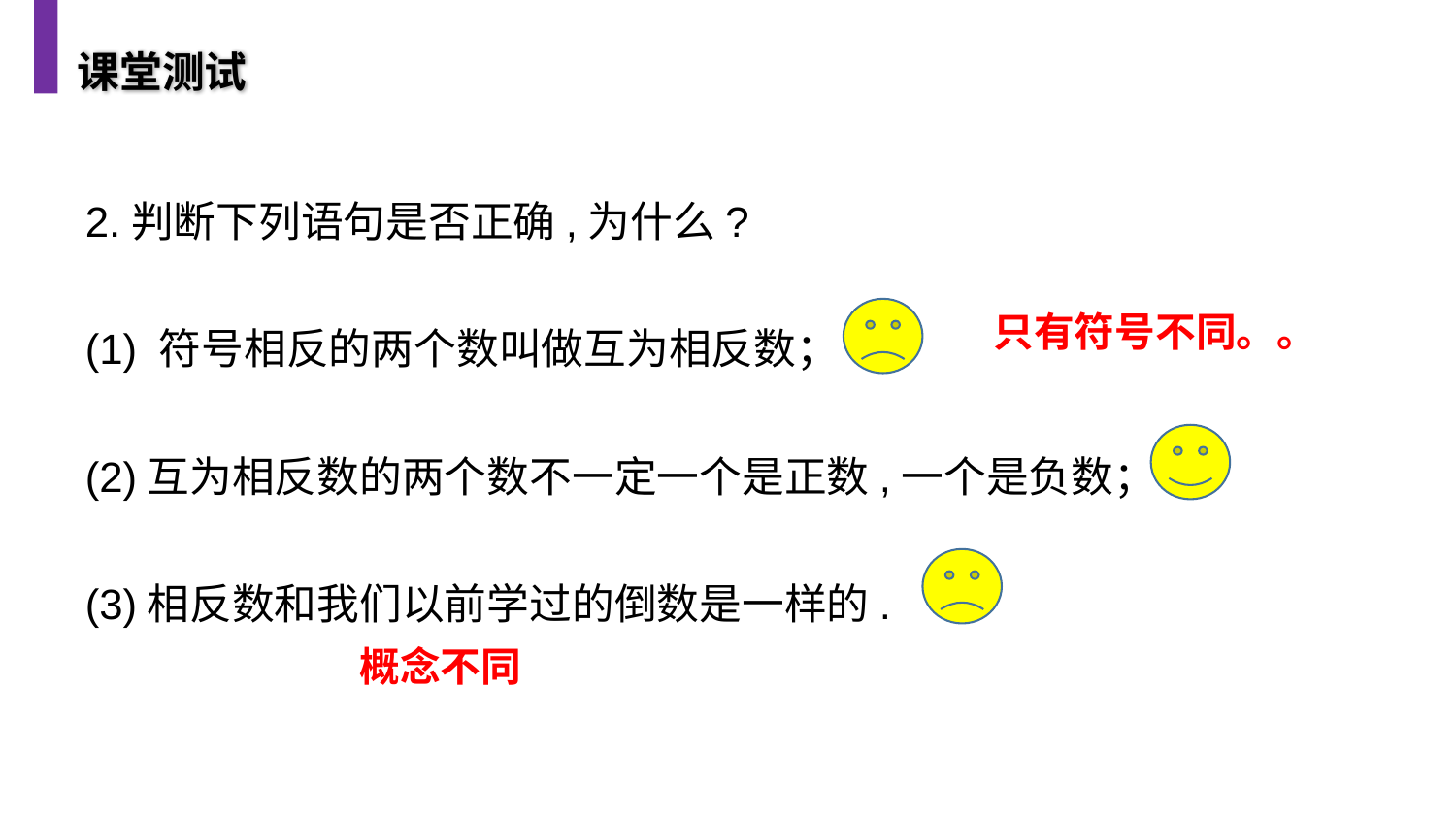

课堂测试
2.判断下列语句是否正确,为什么?
(1) 符号相反的两个数叫做互为相反数；
(2)互为相反数的两个数不一定一个是正数,一个是负数；
(3)相反数和我们以前学过的倒数是一样的.

只有符号不同。。

概念不同